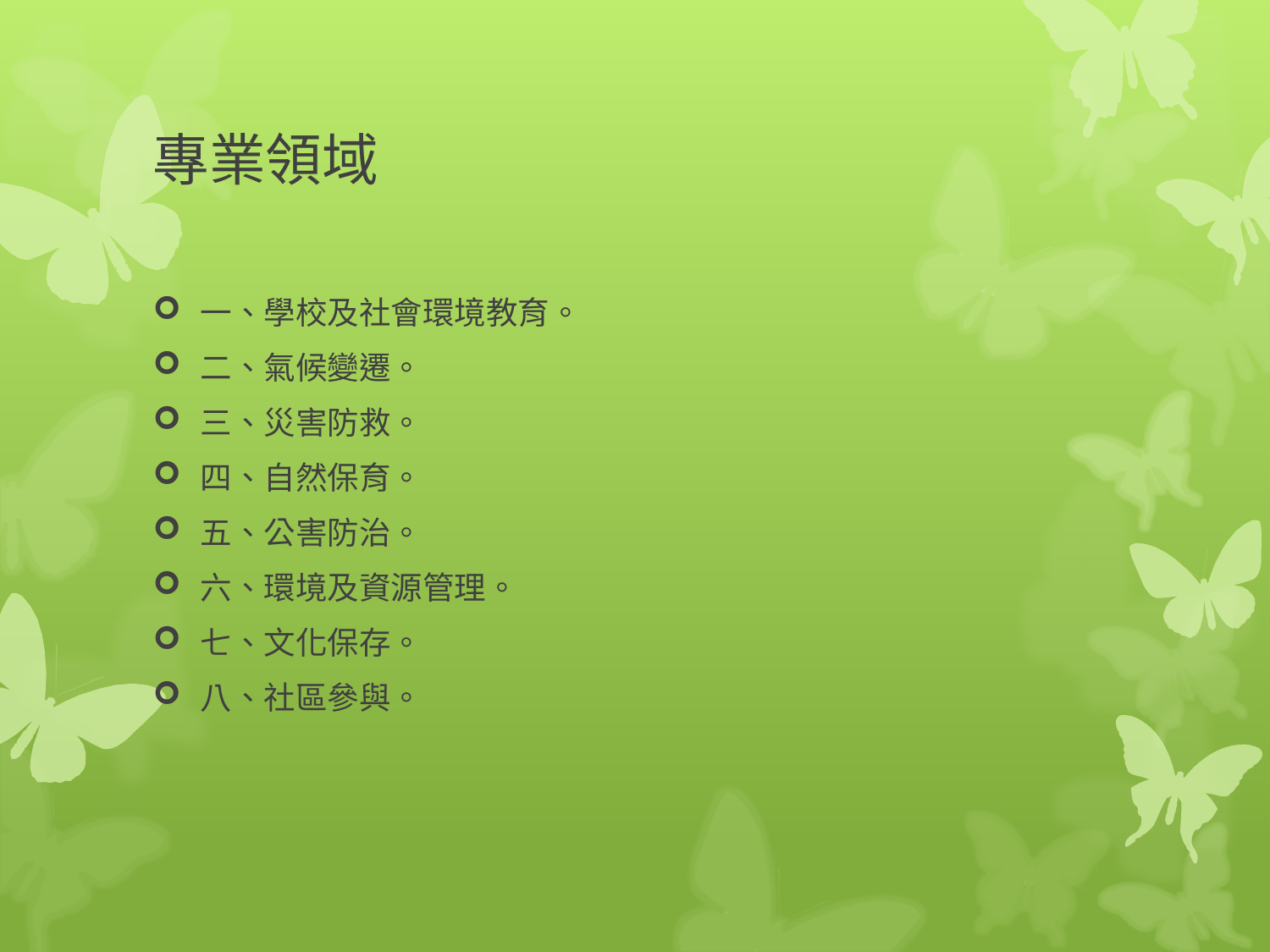

# 專業領域
一、學校及社會環境教育。
二、氣候變遷。
三、災害防救。
四、自然保育。
五、公害防治。
六、環境及資源管理。
七、文化保存。
八、社區參與。